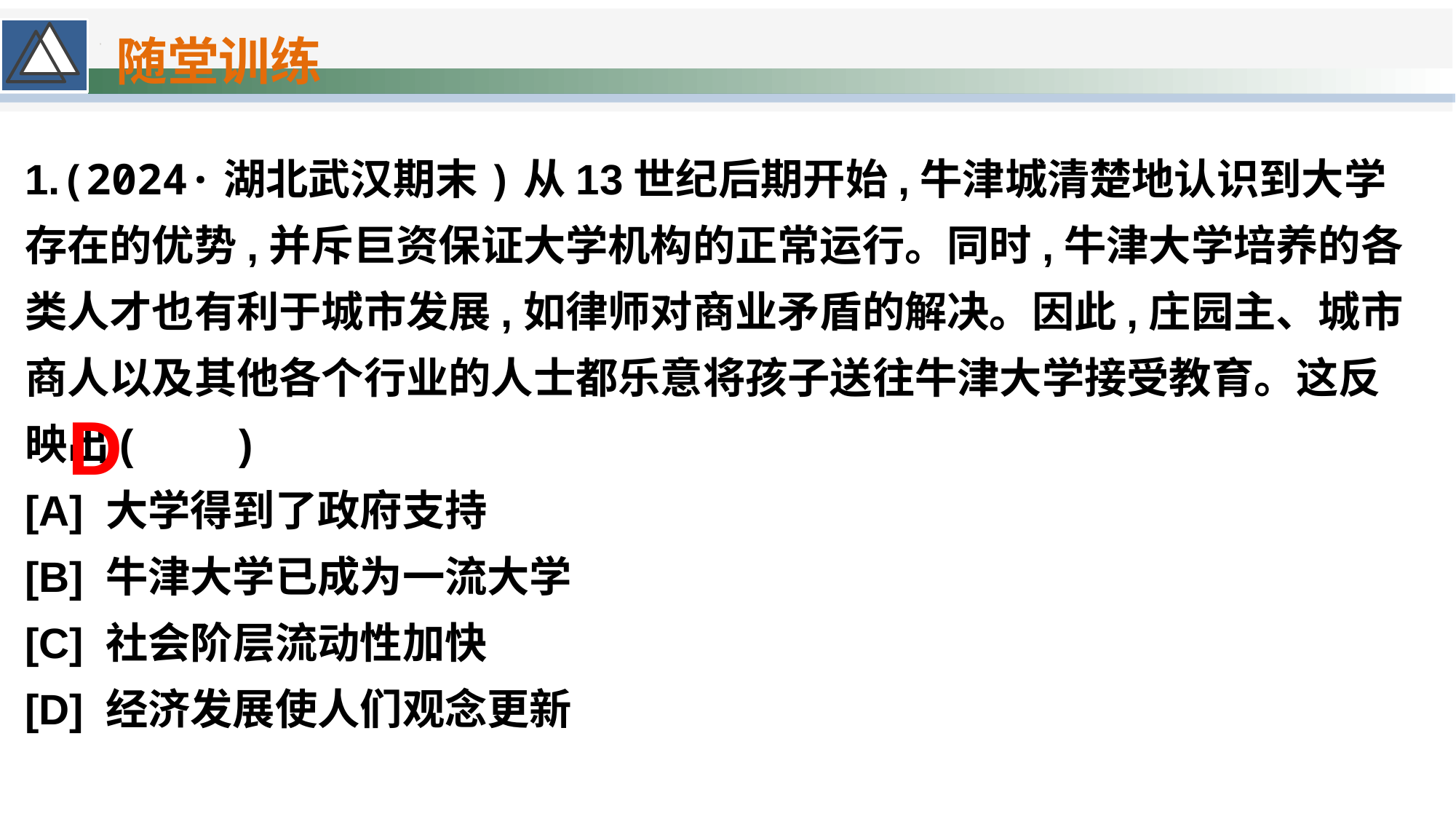

随堂训练

1.(2024·湖北武汉期末)从13世纪后期开始,牛津城清楚地认识到大学存在的优势,并斥巨资保证大学机构的正常运行。同时,牛津大学培养的各类人才也有利于城市发展,如律师对商业矛盾的解决。因此,庄园主、城市商人以及其他各个行业的人士都乐意将孩子送往牛津大学接受教育。这反映出(　　)
[A] 大学得到了政府支持
[B] 牛津大学已成为一流大学
[C] 社会阶层流动性加快
[D] 经济发展使人们观念更新
D